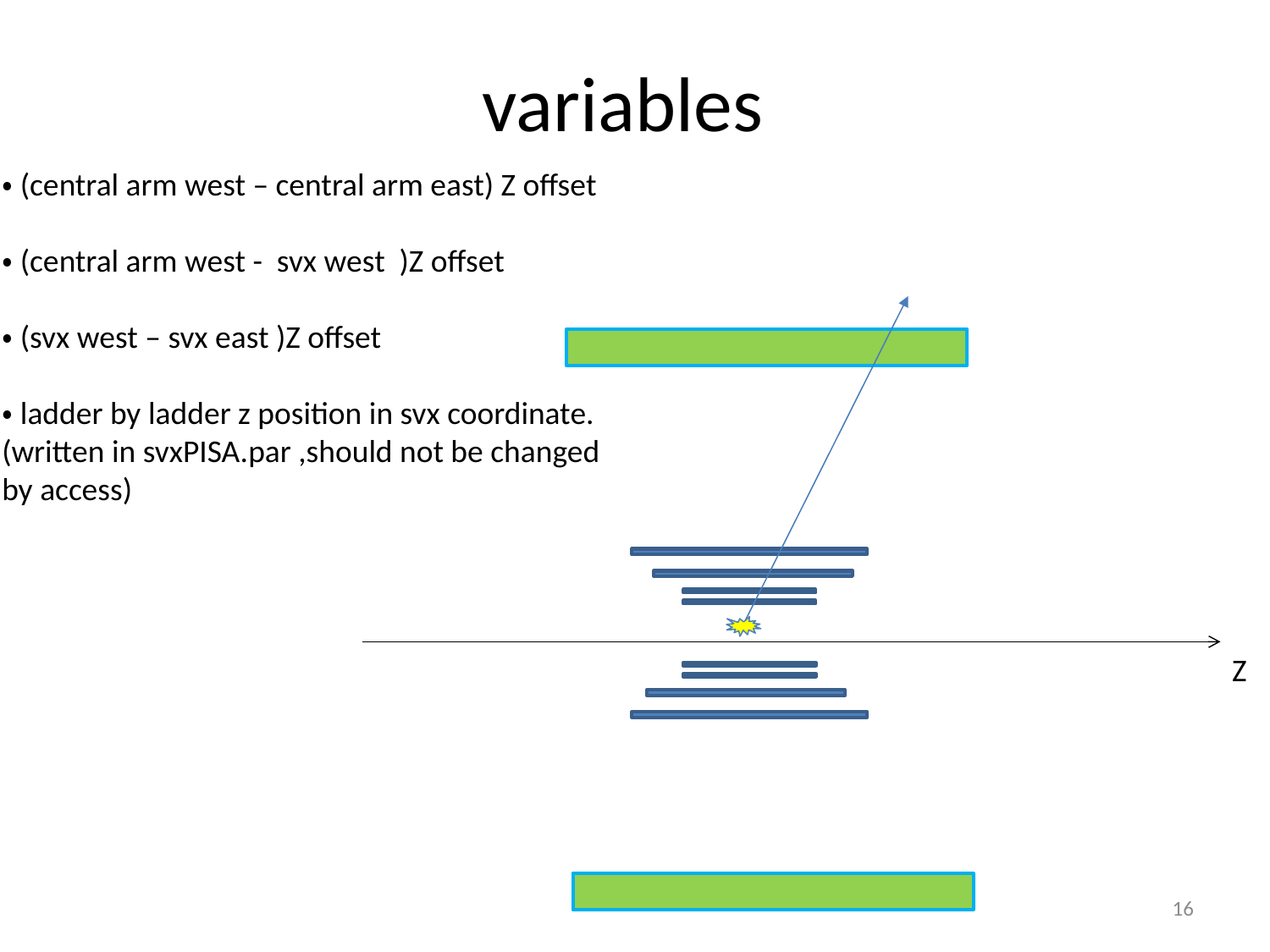

# variables
・(central arm west – central arm east) Z offset

・(central arm west -  svx west  )Z offset

・(svx west – svx east )Z offset

・ladder by ladder z position in svx coordinate.
(written in svxPISA.par ,should not be changed by access)

Z

16